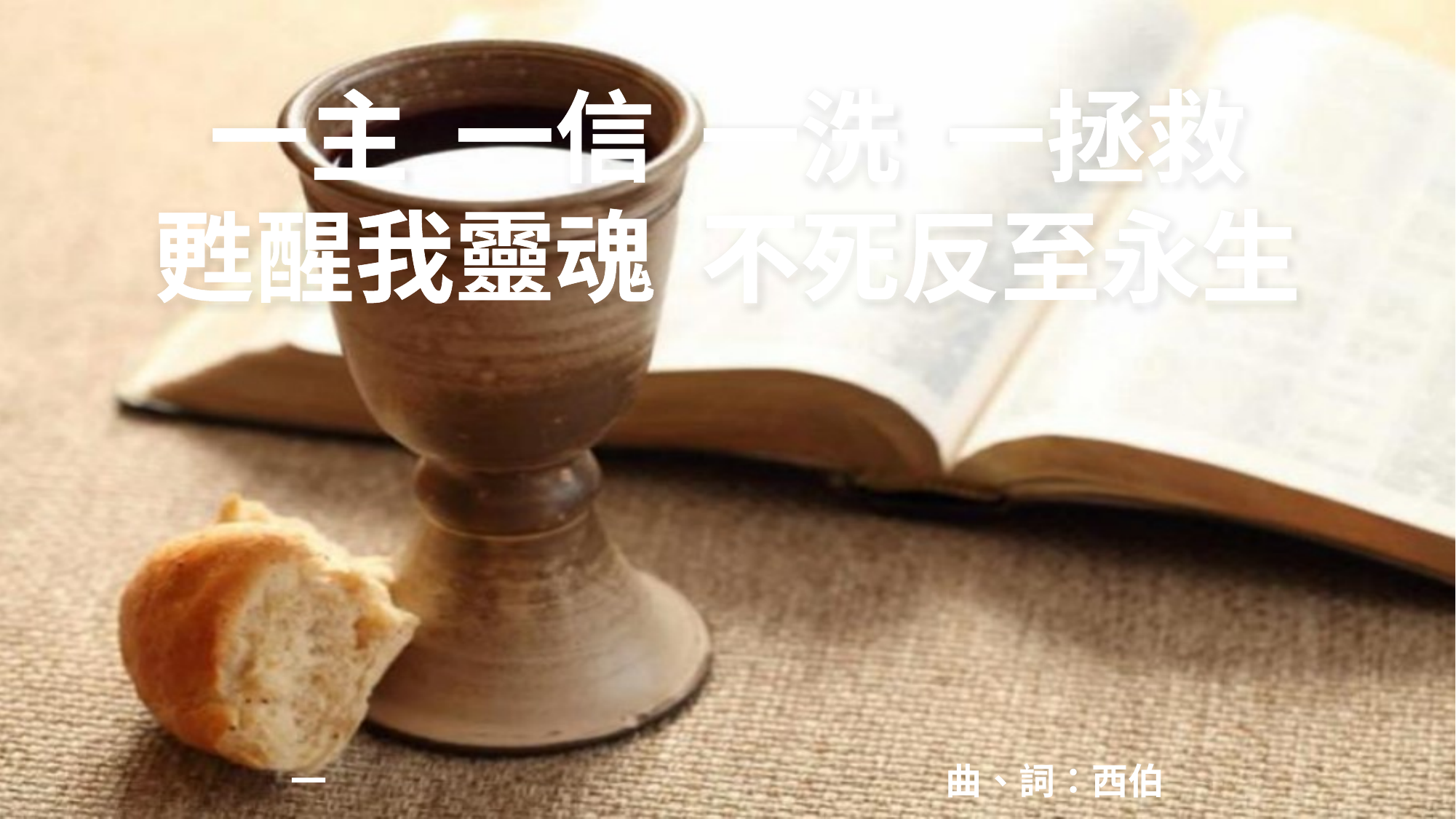

一主  一信  一洗  一拯救
甦醒我靈魂  不死反至永生
一						曲、詞：西伯